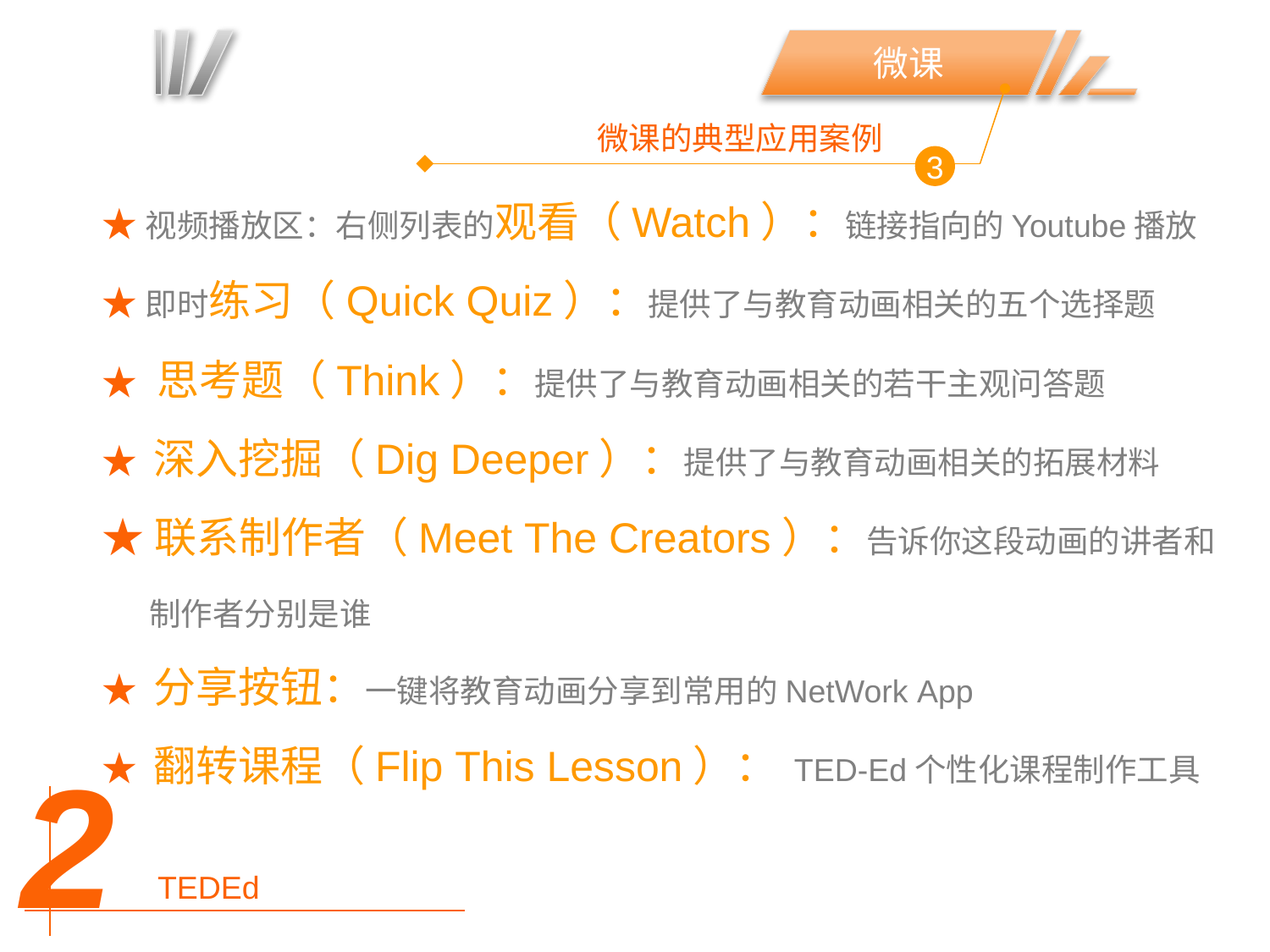

微课

微课的典型应用案例
3
★视频播放区：右侧列表的观看（Watch）：链接指向的Youtube播放
★即时练习（Quick Quiz）：提供了与教育动画相关的五个选择题
★ 思考题（Think）：提供了与教育动画相关的若干主观问答题
★ 深入挖掘（Dig Deeper）：提供了与教育动画相关的拓展材料
★联系制作者（Meet The Creators）：告诉你这段动画的讲者和制作者分别是谁
★ 分享按钮：一键将教育动画分享到常用的NetWork App
★ 翻转课程（Flip This Lesson）： TED-Ed个性化课程制作工具
2
TEDEd